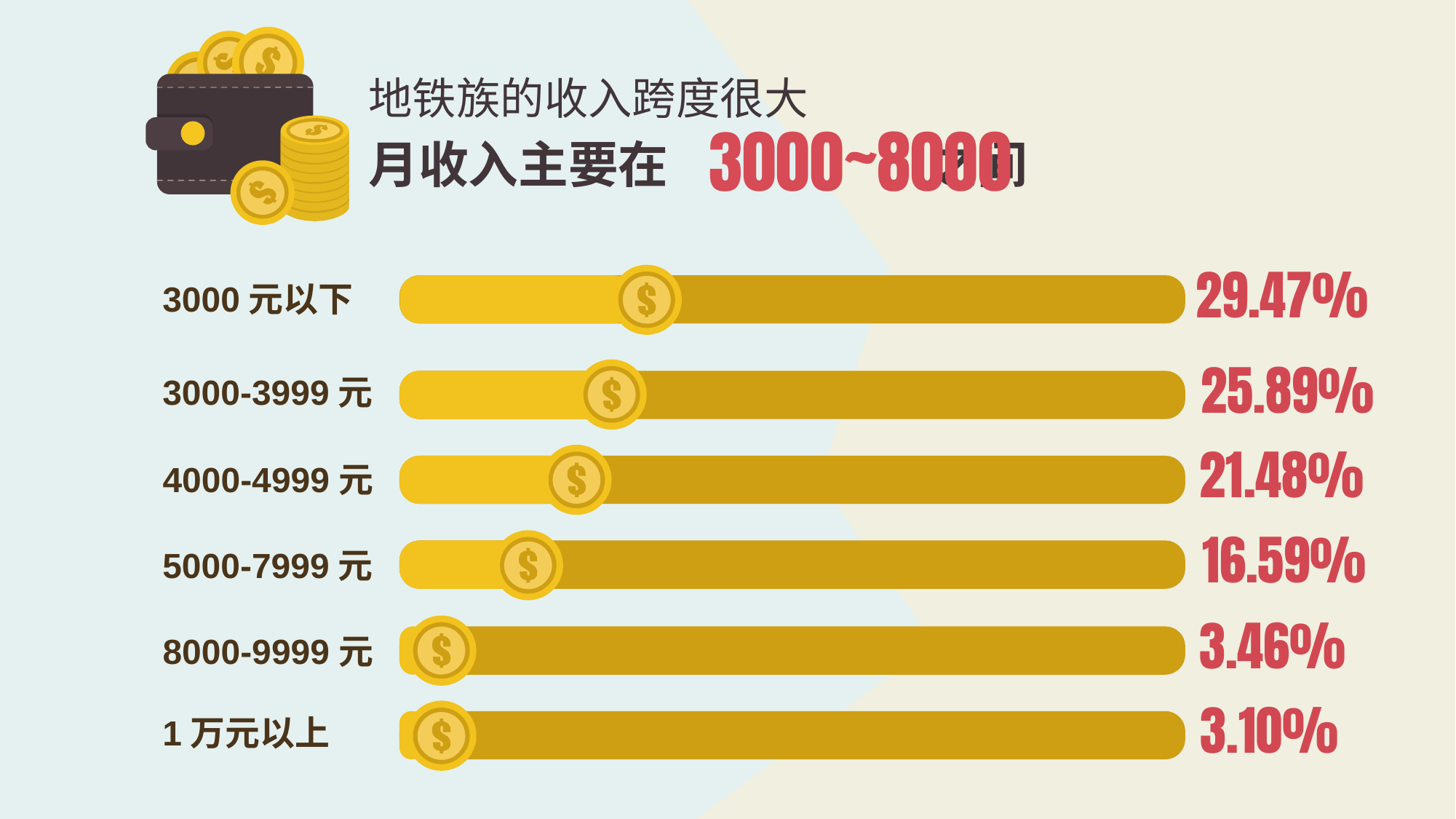

地铁族的收入跨度很大

3000~8000

月收入主要在                       之间

29.47%

3000元以下

25.89%

3000-3999元

21.48%

4000-4999元

16.59%

5000-7999元

3.46%

8000-9999元

3.10%

1万元以上